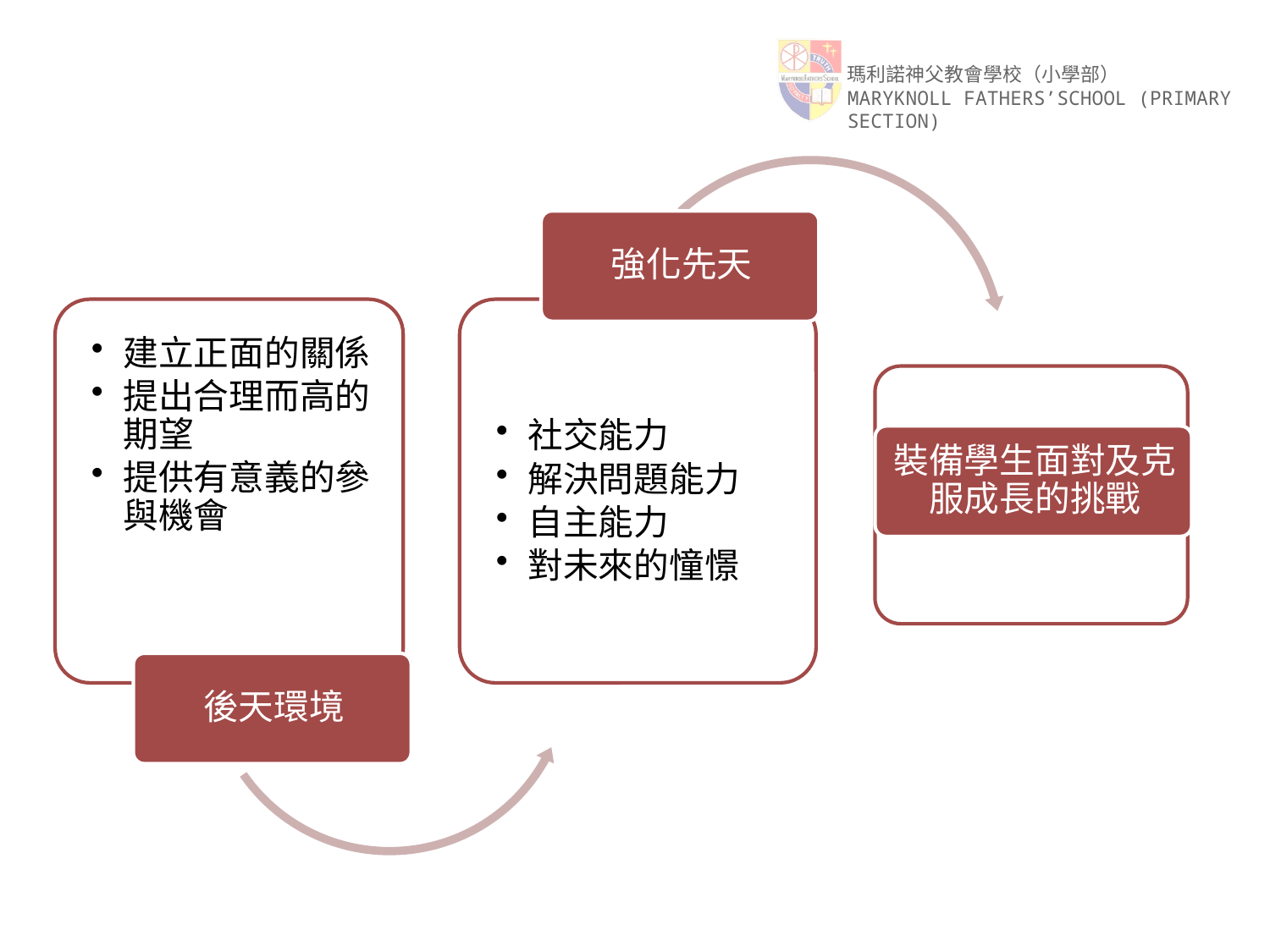

建立正面的關係
提出合理而高的期望
提供有意義的參與機會
後天環境
社交能力
解決問題能力
自主能力
對未來的憧憬
強化先天
裝備學生面對及克服成長的挑戰